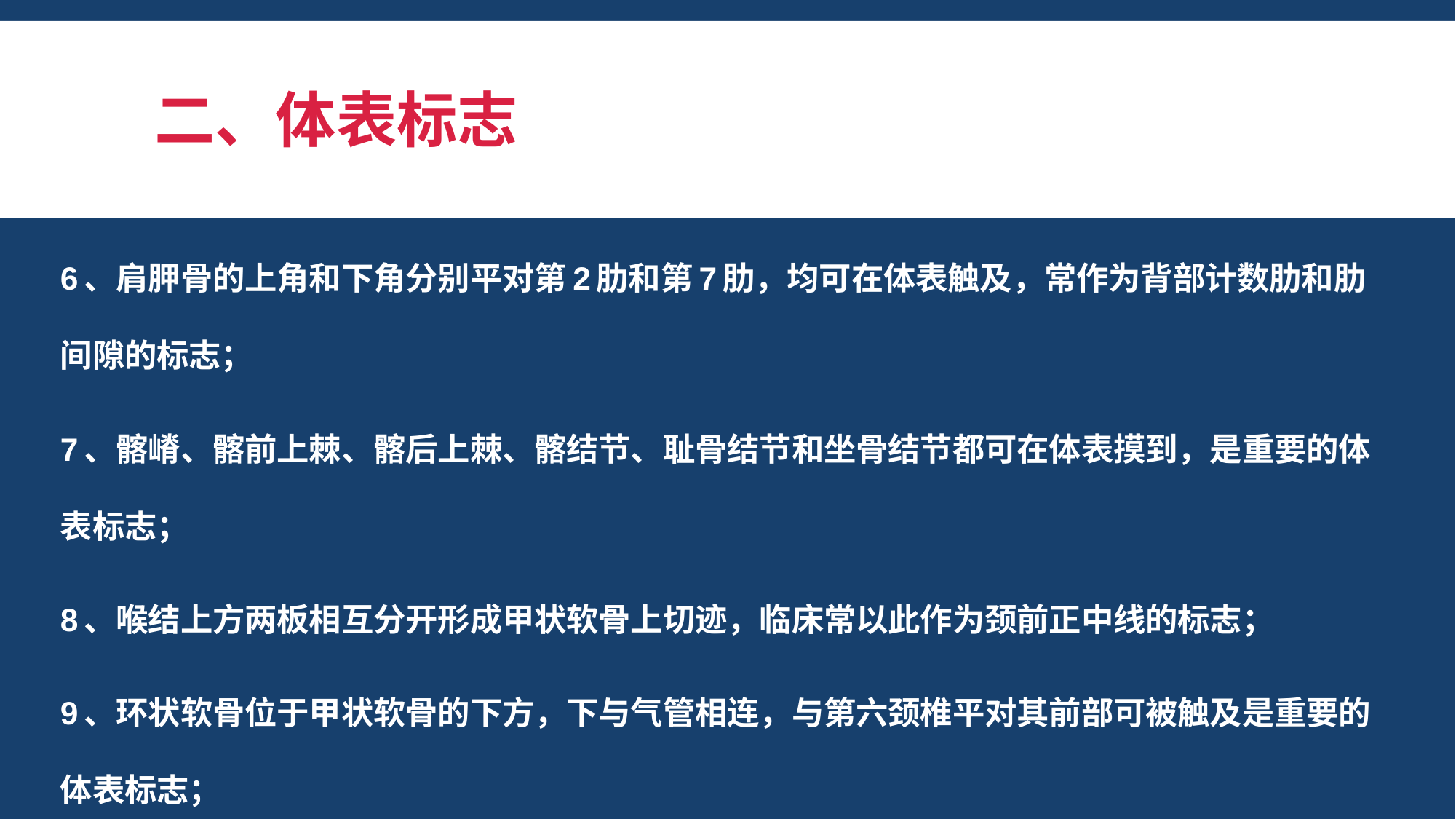

# 二、体表标志
6、肩胛骨的上角和下角分别平对第2肋和第7肋，均可在体表触及，常作为背部计数肋和肋间隙的标志；
7、髂嵴、髂前上棘、髂后上棘、髂结节、耻骨结节和坐骨结节都可在体表摸到，是重要的体表标志；
8、喉结上方两板相互分开形成甲状软骨上切迹，临床常以此作为颈前正中线的标志；
9、环状软骨位于甲状软骨的下方，下与气管相连，与第六颈椎平对其前部可被触及是重要的体表标志；